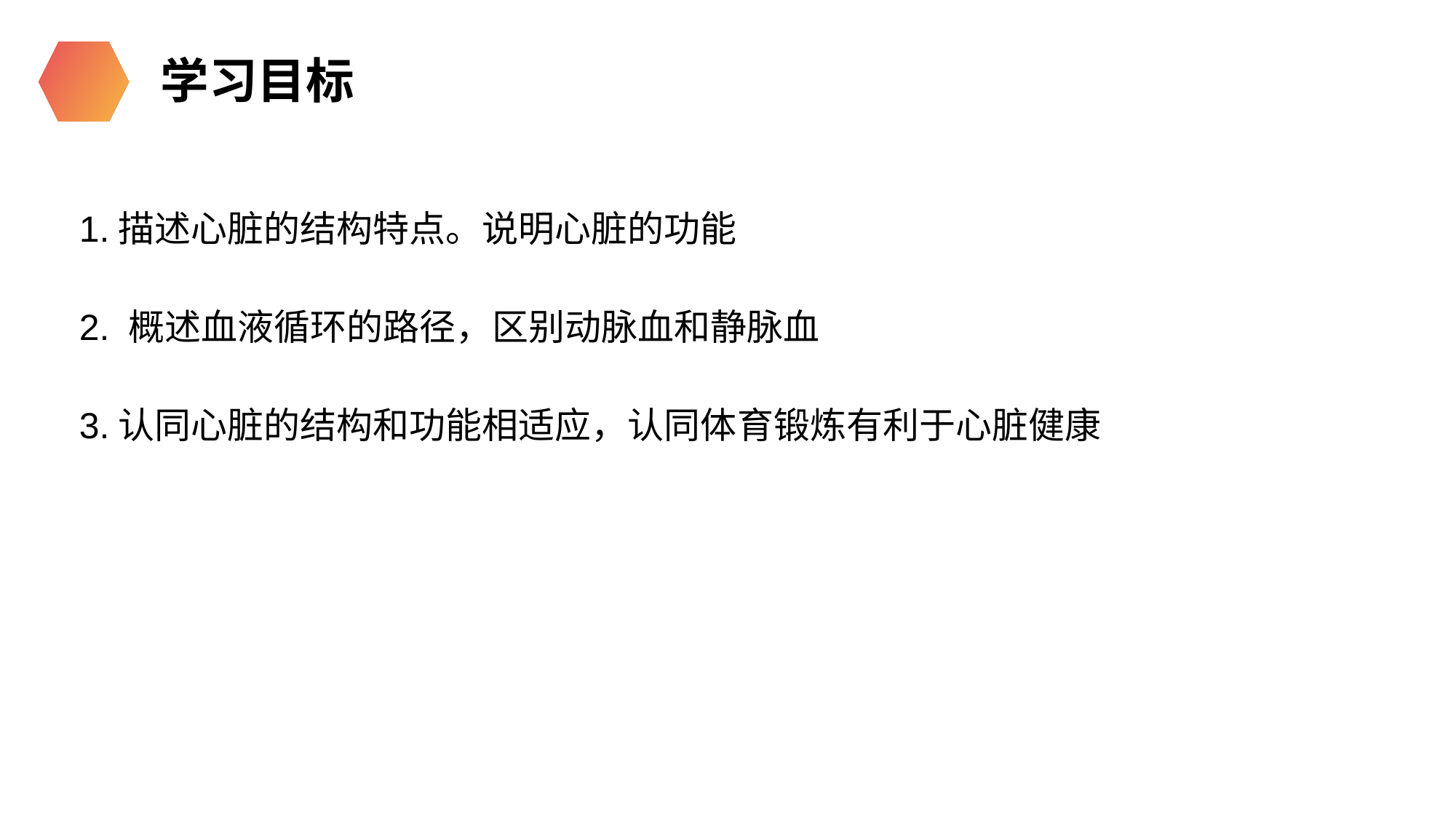

学习目标
1.描述心脏的结构特点。说明心脏的功能
2. 概述血液循环的路径，区别动脉血和静脉血
3.认同心脏的结构和功能相适应，认同体育锻炼有利于心脏健康